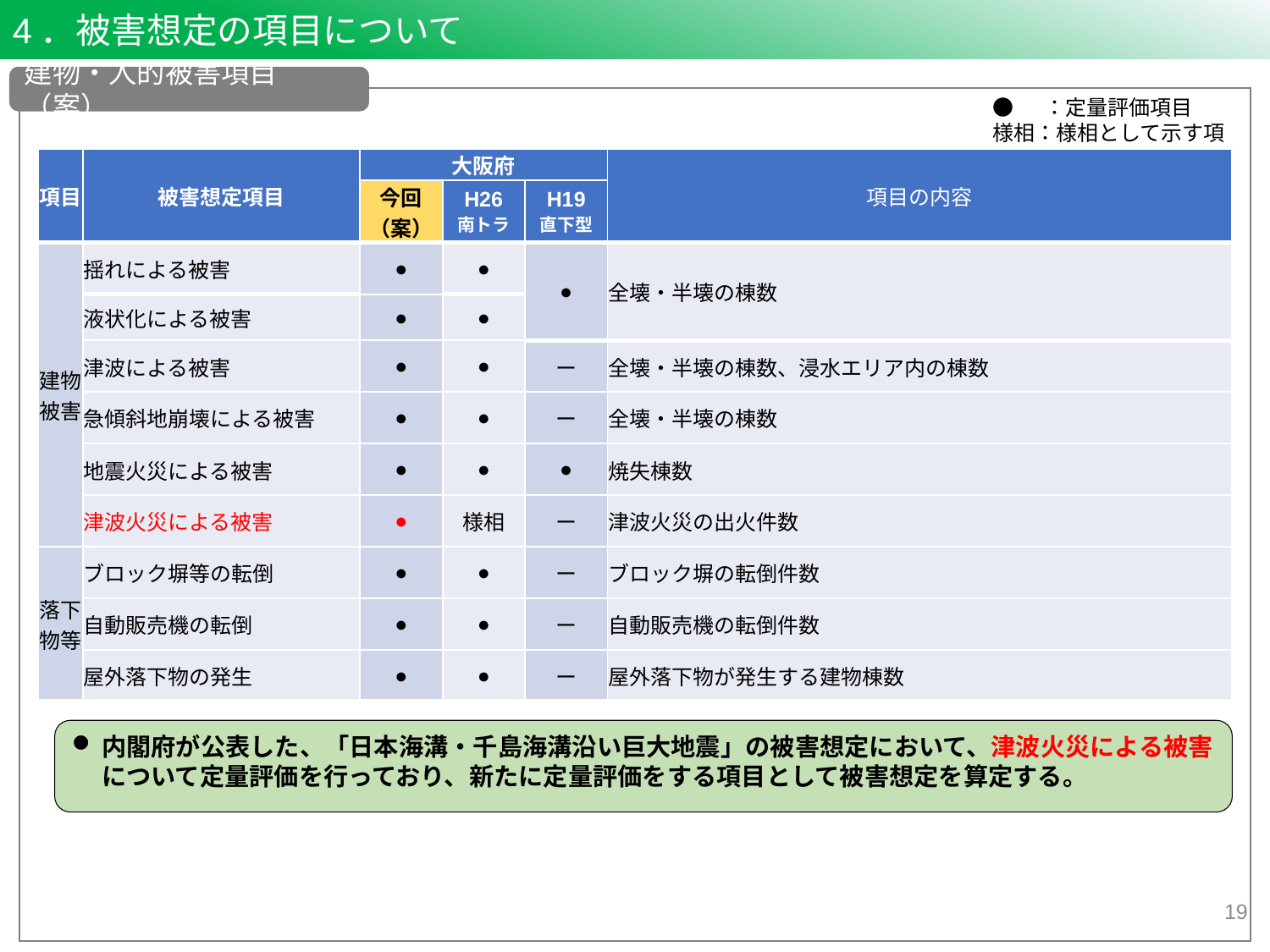

4．被害想定の項目について
建物・人的被害項目（案）
●　 ：定量評価項目
様相：様相として示す項目

| 項目 | 被害想定項目 | 大阪府 |  |  | 項目の内容 |
| --- | --- | --- | --- | --- | --- |
|  |  | 今回 （案） | H26 南トラ | H19 直下型 |  |
| 建物被害 | 揺れによる被害 | ● | ● | ● | 全壊・半壊の棟数 |
|  | 液状化による被害 | ● | ● |  |  |
|  | 津波による被害 | ● | ● | ー | 全壊・半壊の棟数、浸水エリア内の棟数 |
|  | 急傾斜地崩壊による被害 | ● | ● | ー | 全壊・半壊の棟数 |
|  | 地震火災による被害 | ● | ● | ● | 焼失棟数 |
|  | 津波火災による被害 | ● | 様相 | ー | 津波火災の出火件数 |
| 落下物等 | ブロック塀等の転倒 | ● | ● | ー | ブロック塀の転倒件数 |
|  | 自動販売機の転倒 | ● | ● | ー | 自動販売機の転倒件数 |
|  | 屋外落下物の発生 | ● | ● | ー | 屋外落下物が発生する建物棟数 |
内閣府が公表した、「日本海溝・千島海溝沿い巨大地震」の被害想定において、津波火災による被害について定量評価を行っており、新たに定量評価をする項目として被害想定を算定する。
19